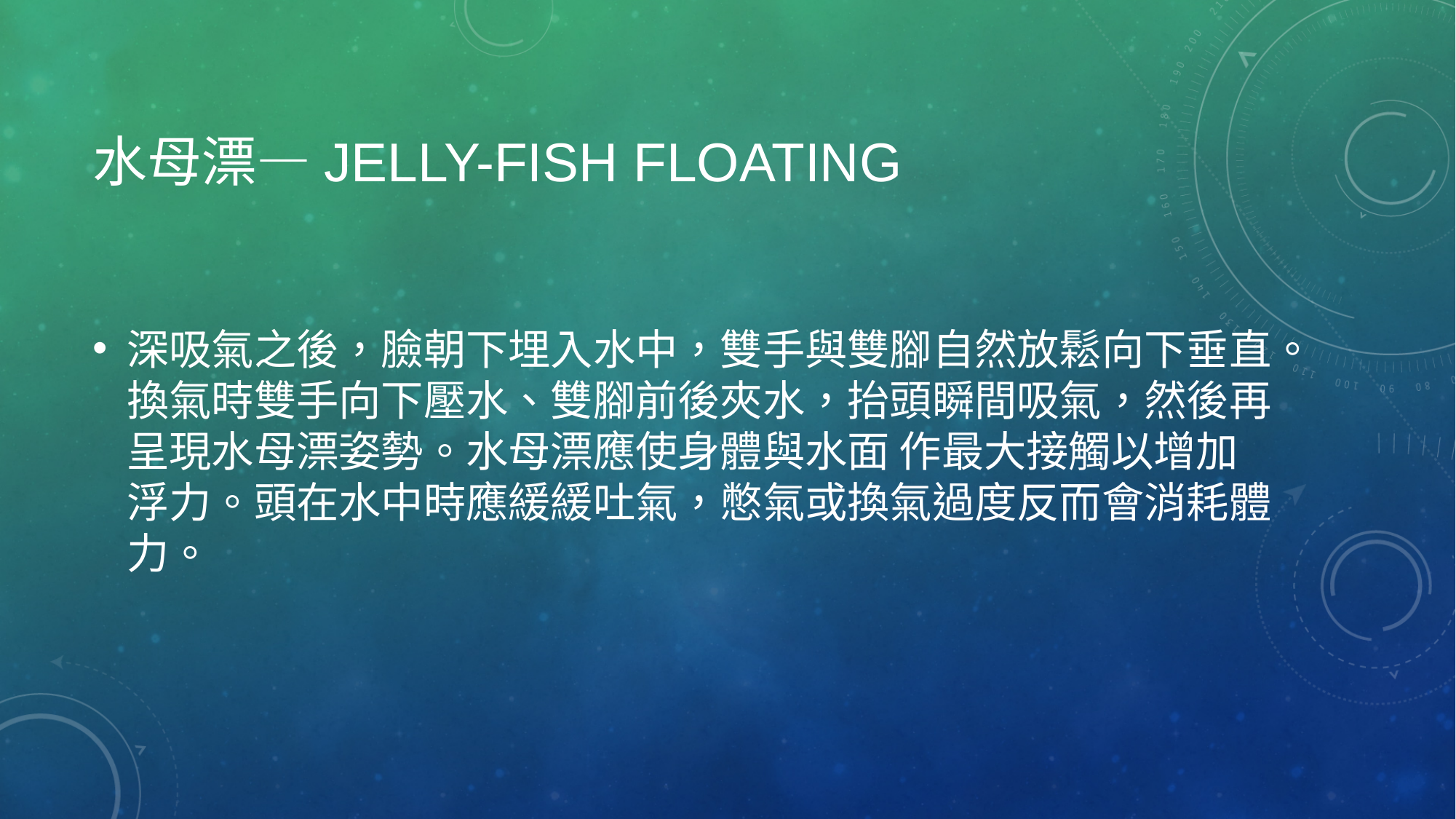

# 水母漂―Jelly-FISH FLOATING
深吸氣之後，臉朝下埋入水中，雙手與雙腳自然放鬆向下垂直。換氣時雙手向下壓水、雙腳前後夾水，抬頭瞬間吸氣，然後再呈現水母漂姿勢。水母漂應使身體與水面 作最大接觸以增加浮力。頭在水中時應緩緩吐氣，憋氣或換氣過度反而會消耗體力。